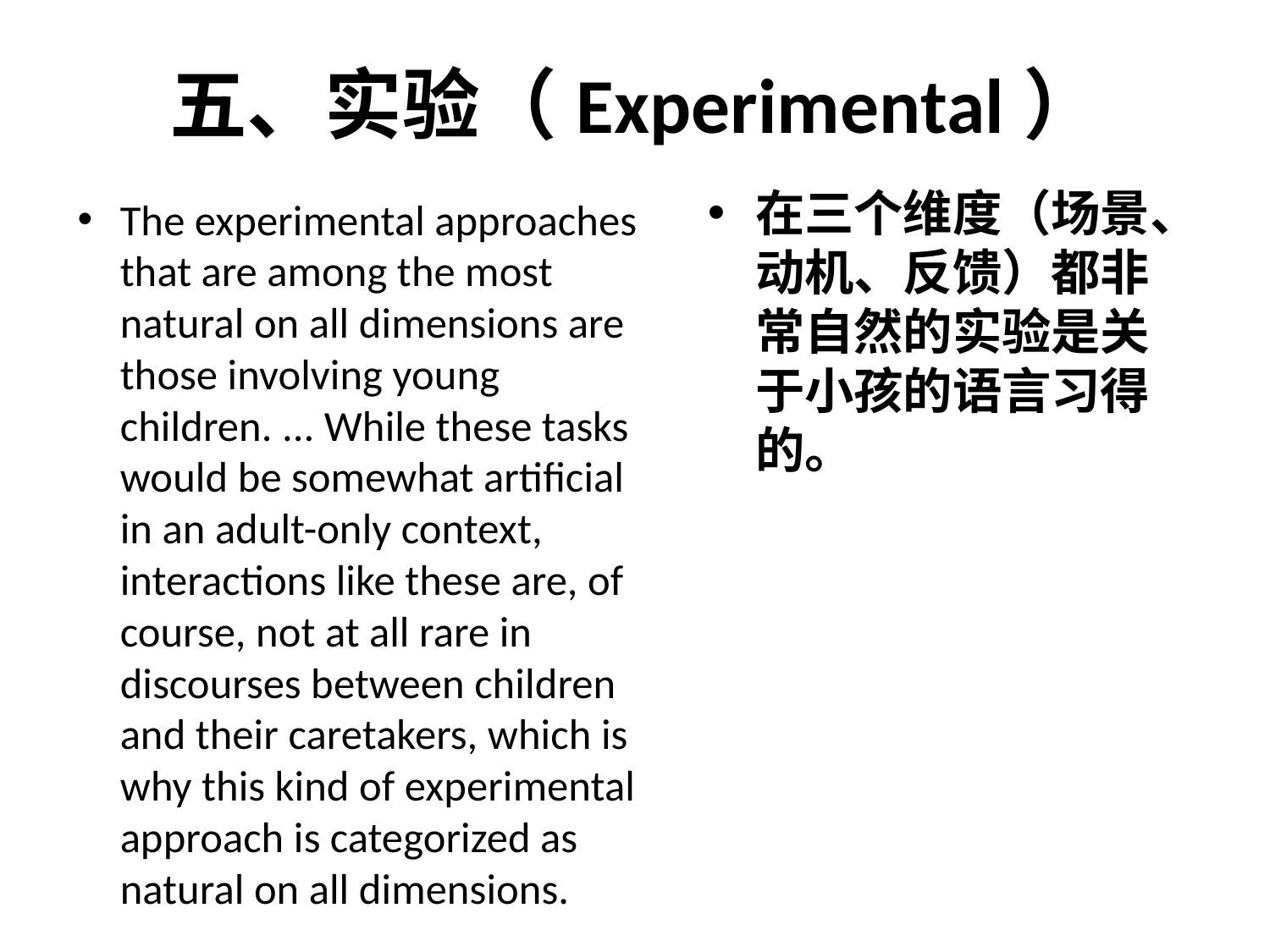

# 五、实验（Experimental）
在三个维度（场景、动机、反馈）都非常自然的实验是关于小孩的语言习得的。
The experimental approaches that are among the most natural on all dimensions are those involving young children. ... While these tasks would be somewhat artificial in an adult-only context, interactions like these are, of course, not at all rare in discourses between children and their caretakers, which is why this kind of experimental approach is categorized as natural on all dimensions.